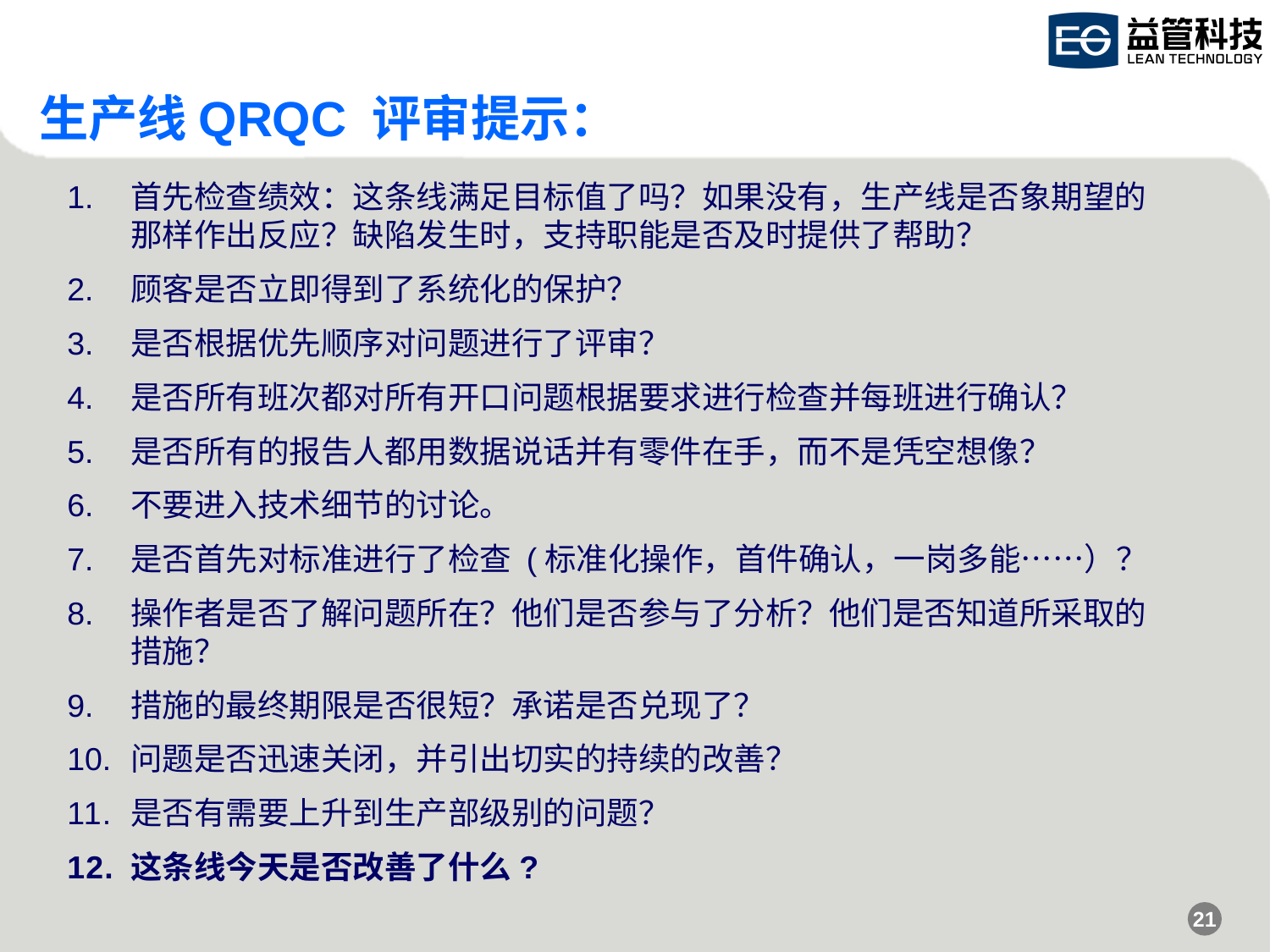

# 生产线QRQC 评审提示：
首先检查绩效：这条线满足目标值了吗？如果没有，生产线是否象期望的那样作出反应？缺陷发生时，支持职能是否及时提供了帮助？
顾客是否立即得到了系统化的保护？
是否根据优先顺序对问题进行了评审？
是否所有班次都对所有开口问题根据要求进行检查并每班进行确认？
是否所有的报告人都用数据说话并有零件在手，而不是凭空想像？
不要进入技术细节的讨论。
是否首先对标准进行了检查 (标准化操作，首件确认，一岗多能……）？
操作者是否了解问题所在？他们是否参与了分析？他们是否知道所采取的措施？
措施的最终期限是否很短？承诺是否兑现了？
问题是否迅速关闭，并引出切实的持续的改善？
是否有需要上升到生产部级别的问题？
这条线今天是否改善了什么?